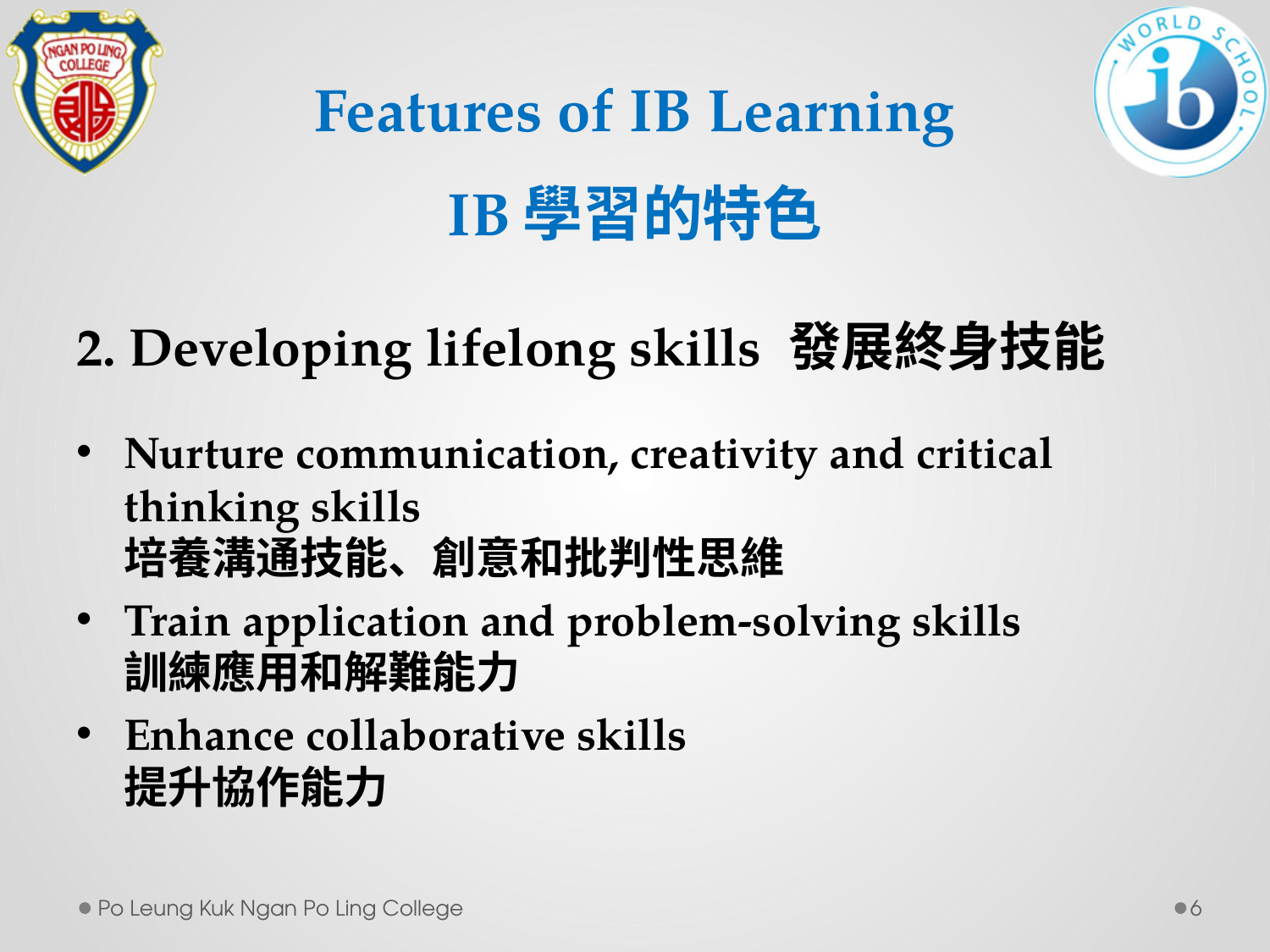

# Features of IB Learning IB學習的特色
2. Developing lifelong skills 發展終身技能

Nurture communication, creativity and critical thinking skills
培養溝通技能、創意和批判性思維
Train application and problem-solving skills
訓練應用和解難能力
Enhance collaborative skills
提升協作能力

Po Leung Kuk Ngan Po Ling College
6